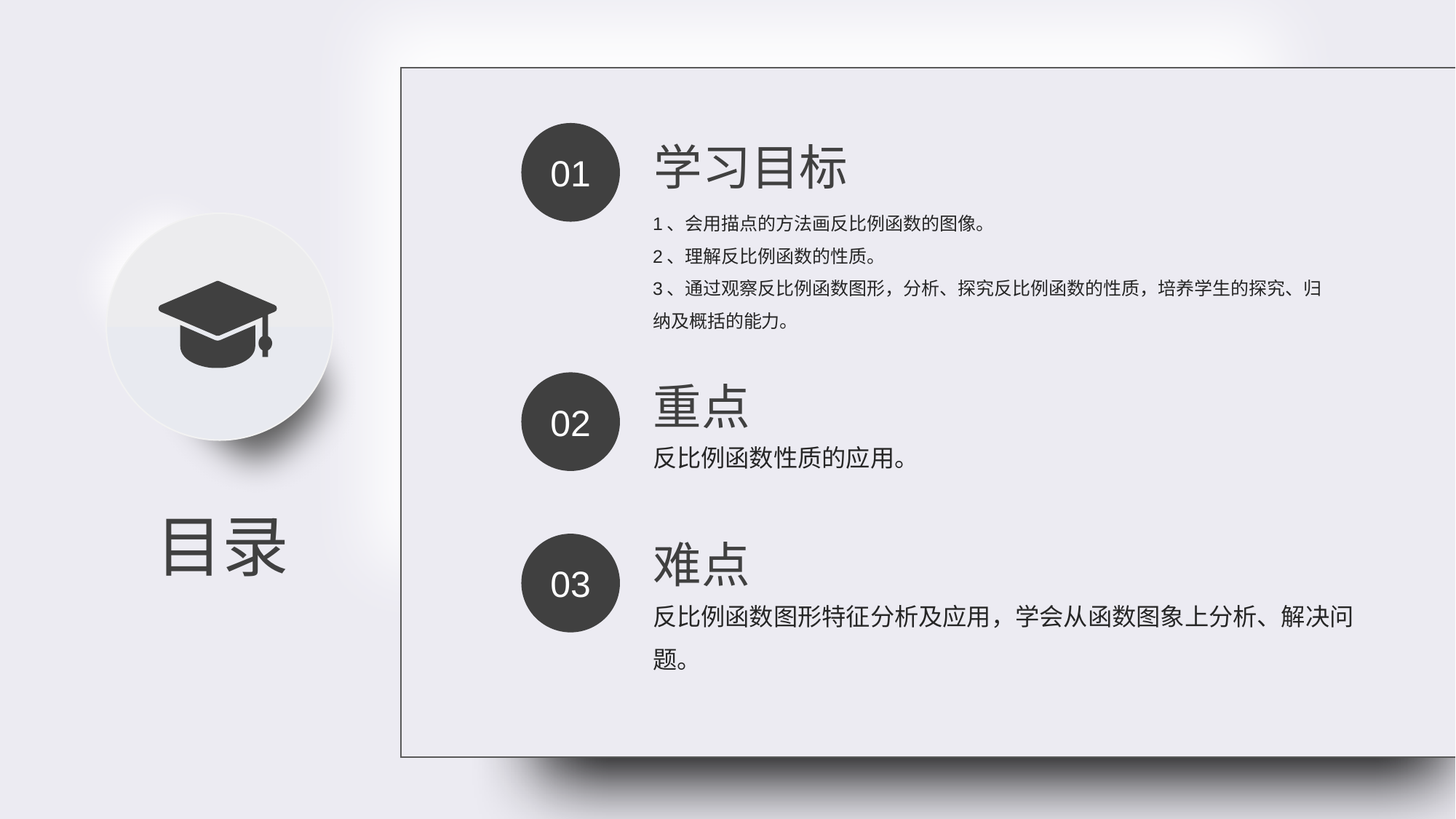

BY YUSHEN
01
学习目标
1、会用描点的方法画反比例函数的图像。
2、理解反比例函数的性质。
3、通过观察反比例函数图形，分析、探究反比例函数的性质，培养学生的探究、归纳及概括的能力。

目录
重点
02
反比例函数性质的应用。
难点
03
反比例函数图形特征分析及应用，学会从函数图象上分析、解决问题。